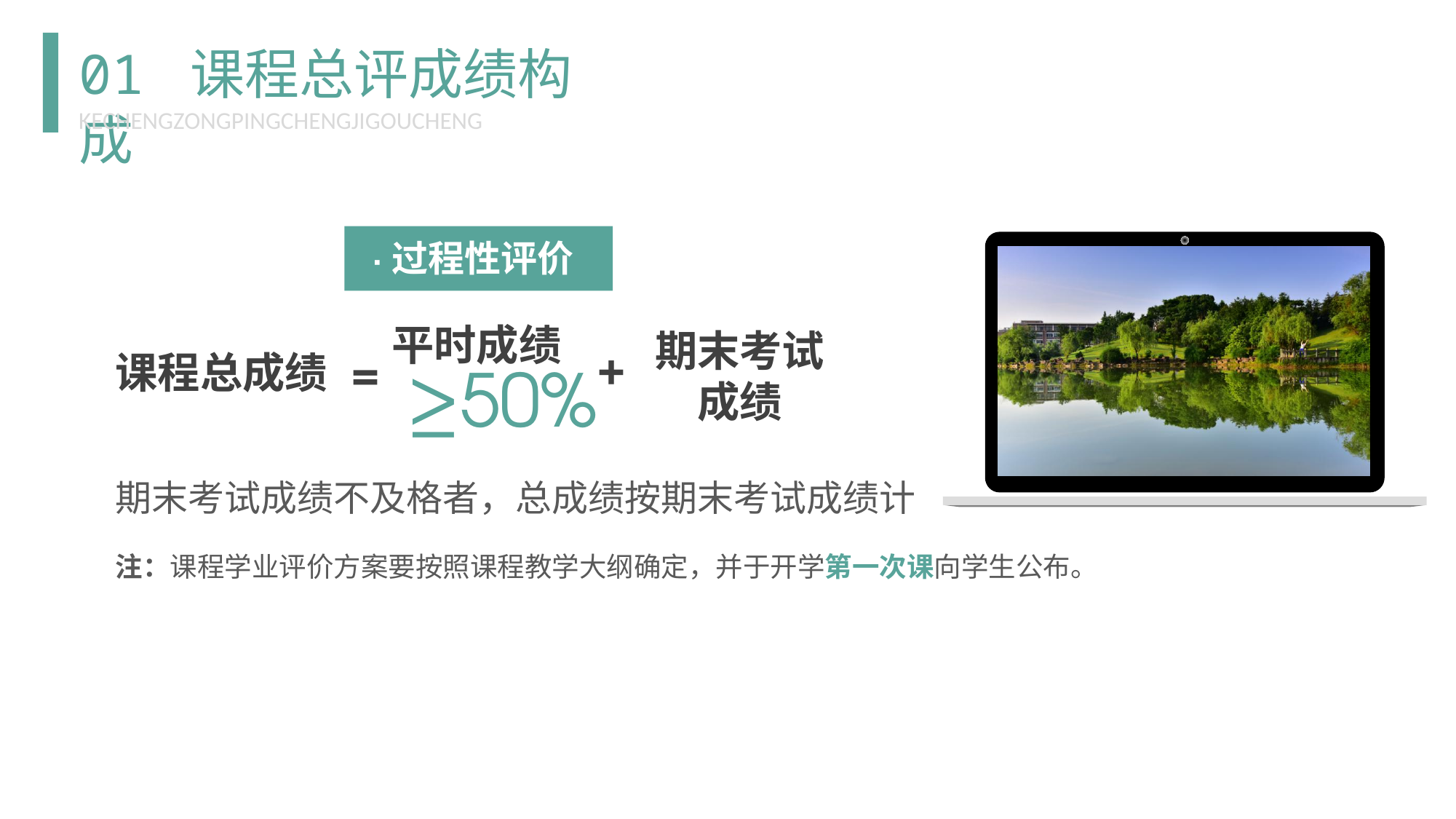

01 课程总评成绩构成
KECHENGZONGPINGCHENGJIGOUCHENG

·过程性评价

平时成绩
期末考试成绩
≥50%
+
课程总成绩  =
=
期末考试成绩不及格者，总成绩按期末考试成绩计
注：课程学业评价方案要按照课程教学大纲确定，并于开学第一次课向学生公布。